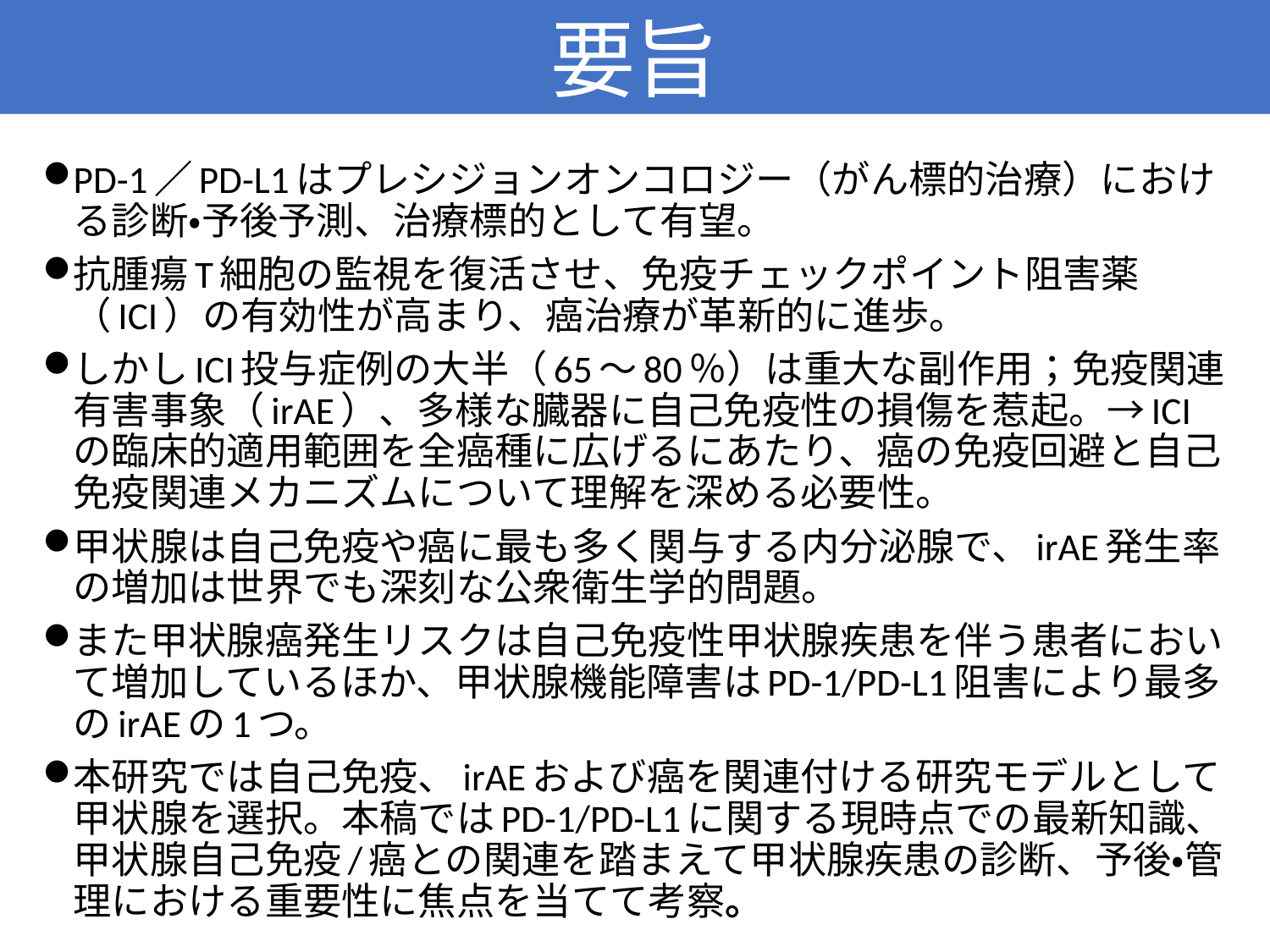

要旨
PD-1／PD-L1はプレシジョンオンコロジー（がん標的治療）における診断・予後予測、治療標的として有望。
抗腫瘍T細胞の監視を復活させ、免疫チェックポイント阻害薬（ICI）の有効性が高まり、癌治療が革新的に進歩。
しかしICI投与症例の大半（65～80％）は重大な副作用；免疫関連有害事象（irAE）、多様な臓器に自己免疫性の損傷を惹起。→ICIの臨床的適用範囲を全癌種に広げるにあたり、癌の免疫回避と自己免疫関連メカニズムについて理解を深める必要性。
甲状腺は自己免疫や癌に最も多く関与する内分泌腺で、irAE発生率の増加は世界でも深刻な公衆衛生学的問題。
また甲状腺癌発生リスクは自己免疫性甲状腺疾患を伴う患者において増加しているほか、甲状腺機能障害はPD-1/PD-L1阻害により最多のirAEの1つ。
本研究では自己免疫、irAEおよび癌を関連付ける研究モデルとして甲状腺を選択。本稿ではPD-1/PD-L1に関する現時点での最新知識、甲状腺自己免疫/癌との関連を踏まえて甲状腺疾患の診断、予後・管理における重要性に焦点を当てて考察。